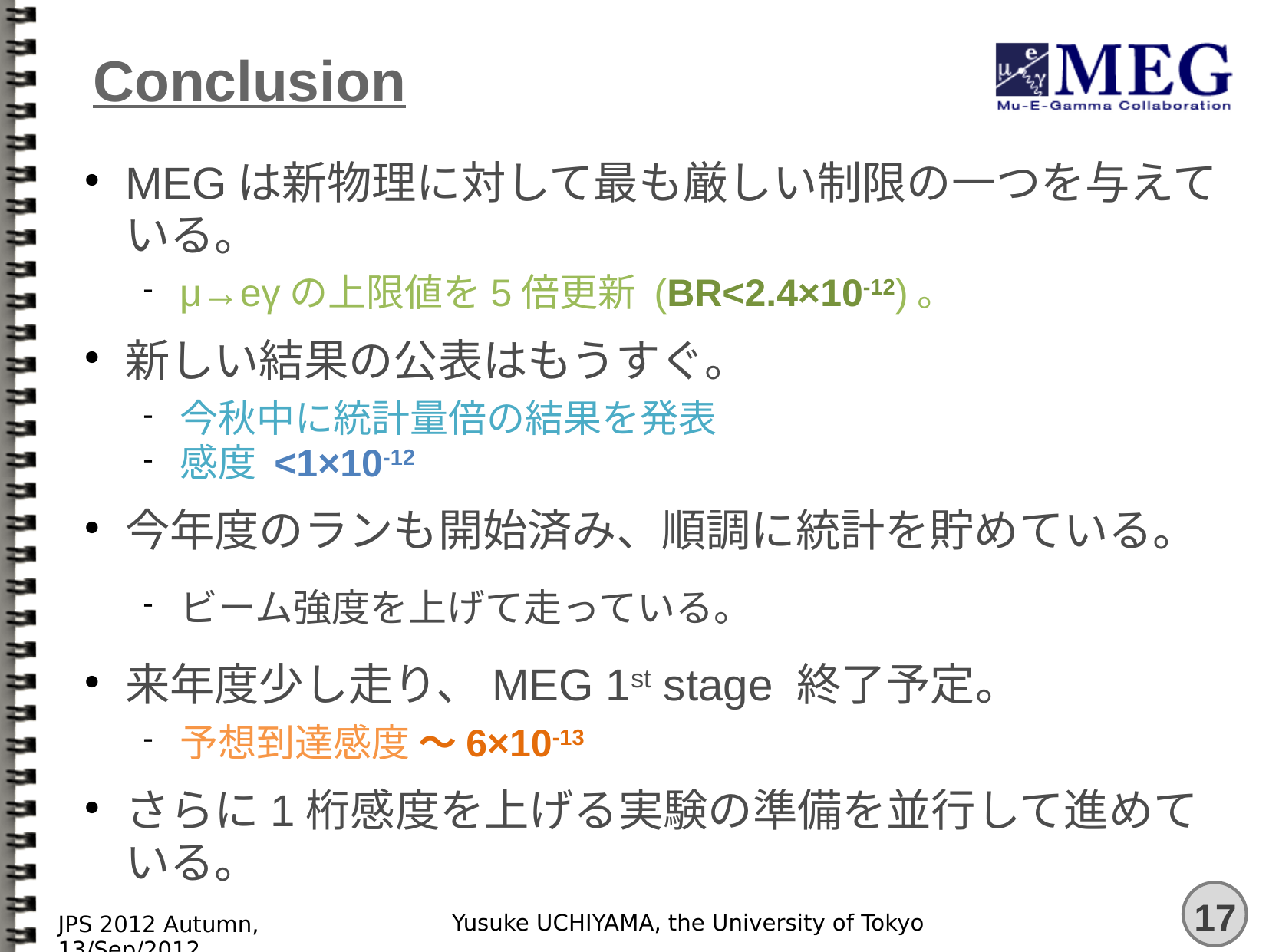

# Conclusion
MEGは新物理に対して最も厳しい制限の一つを与えている。
μ→eγの上限値を5倍更新 (BR<2.4×10-12)。
新しい結果の公表はもうすぐ。
今秋中に統計量倍の結果を発表
感度 <1×10-12
今年度のランも開始済み、順調に統計を貯めている。
ビーム強度を上げて走っている。
来年度少し走り、MEG 1st stage 終了予定。
予想到達感度 ～6×10-13
さらに1桁感度を上げる実験の準備を並行して進めている。
Yusuke UCHIYAMA, the University of Tokyo